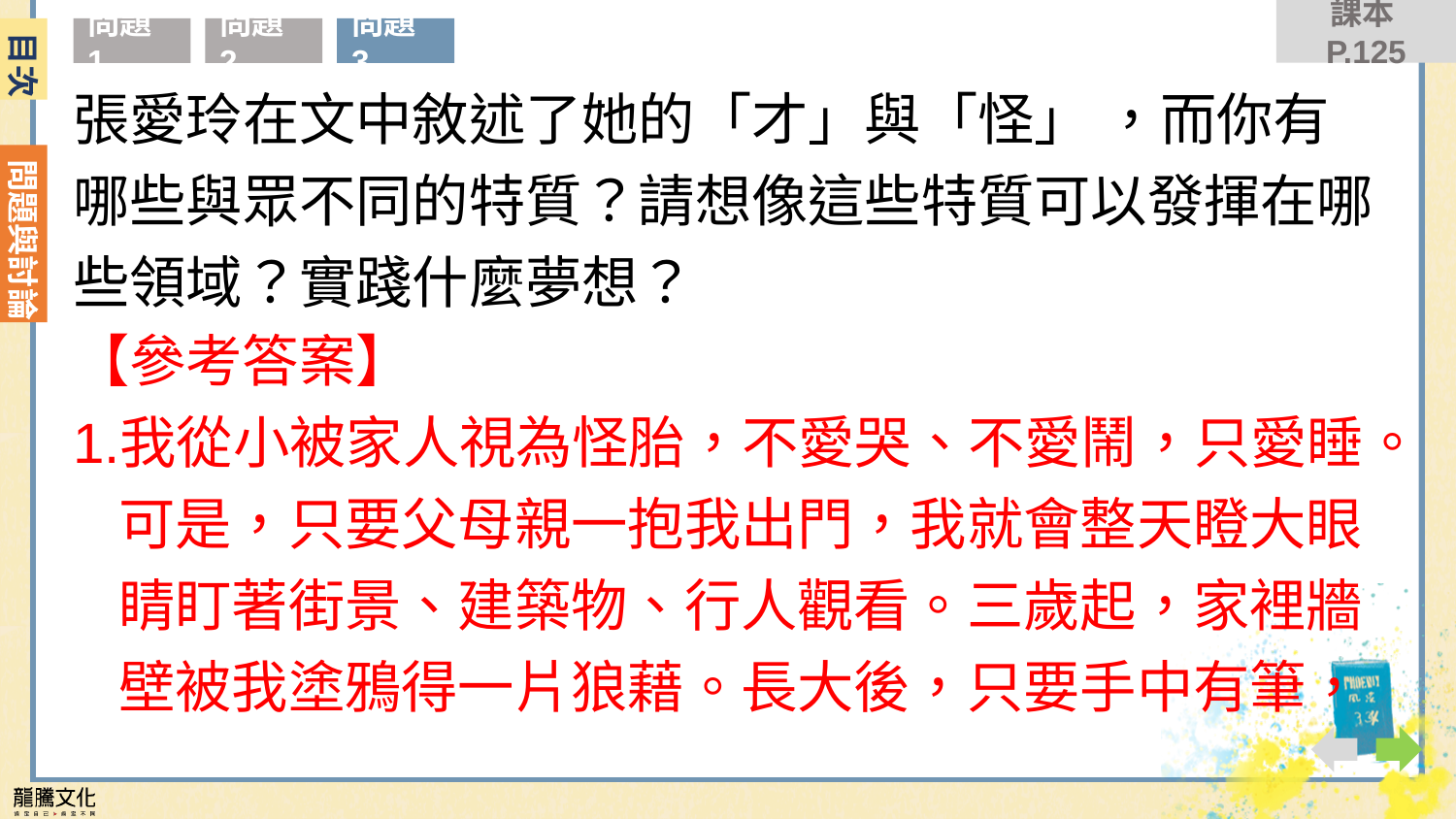

課本P.125
目次
問題1
問題2
問題3
張愛玲在文中敘述了她的「才」與「怪」 ，而你有哪些與眾不同的特質？請想像這些特質可以發揮在哪些領域？實踐什麼夢想？
【參考答案】
我從小被家人視為怪胎，不愛哭、不愛鬧，只愛睡。可是，只要父母親一抱我出門，我就會整天瞪大眼睛盯著街景、建築物、行人觀看。三歲起，家裡牆壁被我塗鴉得一片狼藉。長大後，只要手中有筆，